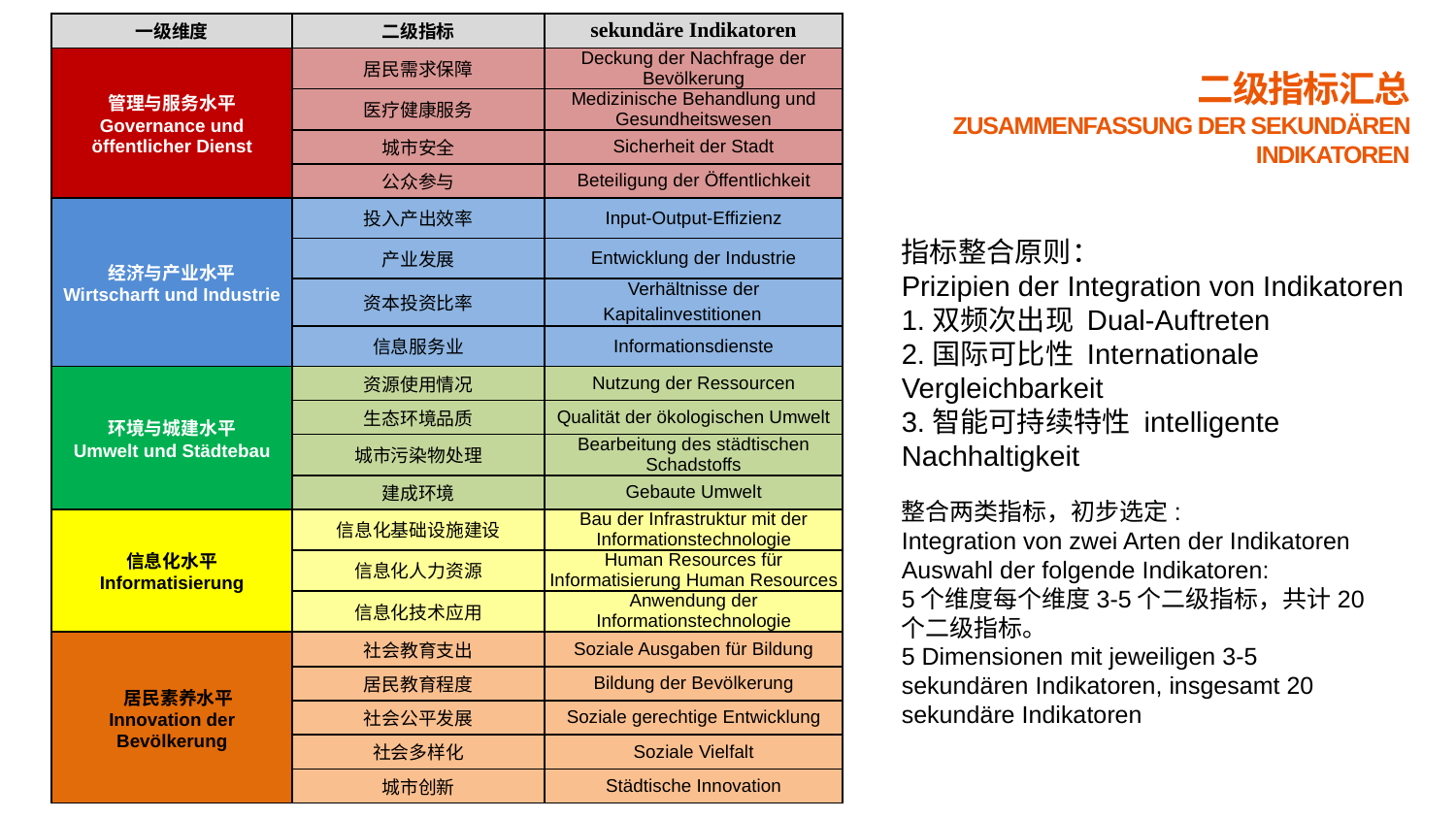

| 一级维度 | 二级指标 | sekundäre Indikatoren |
| --- | --- | --- |
| 管理与服务水平 Governance und öffentlicher Dienst | 居民需求保障 | Deckung der Nachfrage der Bevölkerung |
|  | 医疗健康服务 | Medizinische Behandlung und Gesundheitswesen |
|  | 城市安全 | Sicherheit der Stadt |
|  | 公众参与 | Beteiligung der Öffentlichkeit |
| 经济与产业水平 Wirtscharft und Industrie | 投入产出效率 | Input-Output-Effizienz |
|  | 产业发展 | Entwicklung der Industrie |
|  | 资本投资比率 | Verhältnisse der Kapitalinvestitionen |
|  | 信息服务业 | Informationsdienste |
| 环境与城建水平 Umwelt und Städtebau | 资源使用情况 | Nutzung der Ressourcen |
|  | 生态环境品质 | Qualität der ökologischen Umwelt |
|  | 城市污染物处理 | Bearbeitung des städtischen Schadstoffs |
|  | 建成环境 | Gebaute Umwelt |
| 信息化水平 Informatisierung | 信息化基础设施建设 | Bau der Infrastruktur mit der Informationstechnologie |
|  | 信息化人力资源 | Human Resources für Informatisierung Human Resources |
|  | 信息化技术应用 | Anwendung der Informationstechnologie |
| 居民素养水平 Innovation der Bevölkerung | 社会教育支出 | Soziale Ausgaben für Bildung |
|  | 居民教育程度 | Bildung der Bevölkerung |
|  | 社会公平发展 | Soziale gerechtige Entwicklung |
|  | 社会多样化 | Soziale Vielfalt |
|  | 城市创新 | Städtische Innovation |
二级指标汇总
zusammenfassung der sekundären indikatoren
指标整合原则：
Prizipien der Integration von Indikatoren
1.双频次出现 Dual-Auftreten
2.国际可比性 Internationale Vergleichbarkeit
3.智能可持续特性 intelligente Nachhaltigkeit
整合两类指标，初步选定:
Integration von zwei Arten der Indikatoren
Auswahl der folgende Indikatoren:
5个维度每个维度3-5个二级指标，共计20个二级指标。
5 Dimensionen mit jeweiligen 3-5 sekundären Indikatoren, insgesamt 20 sekundäre Indikatoren